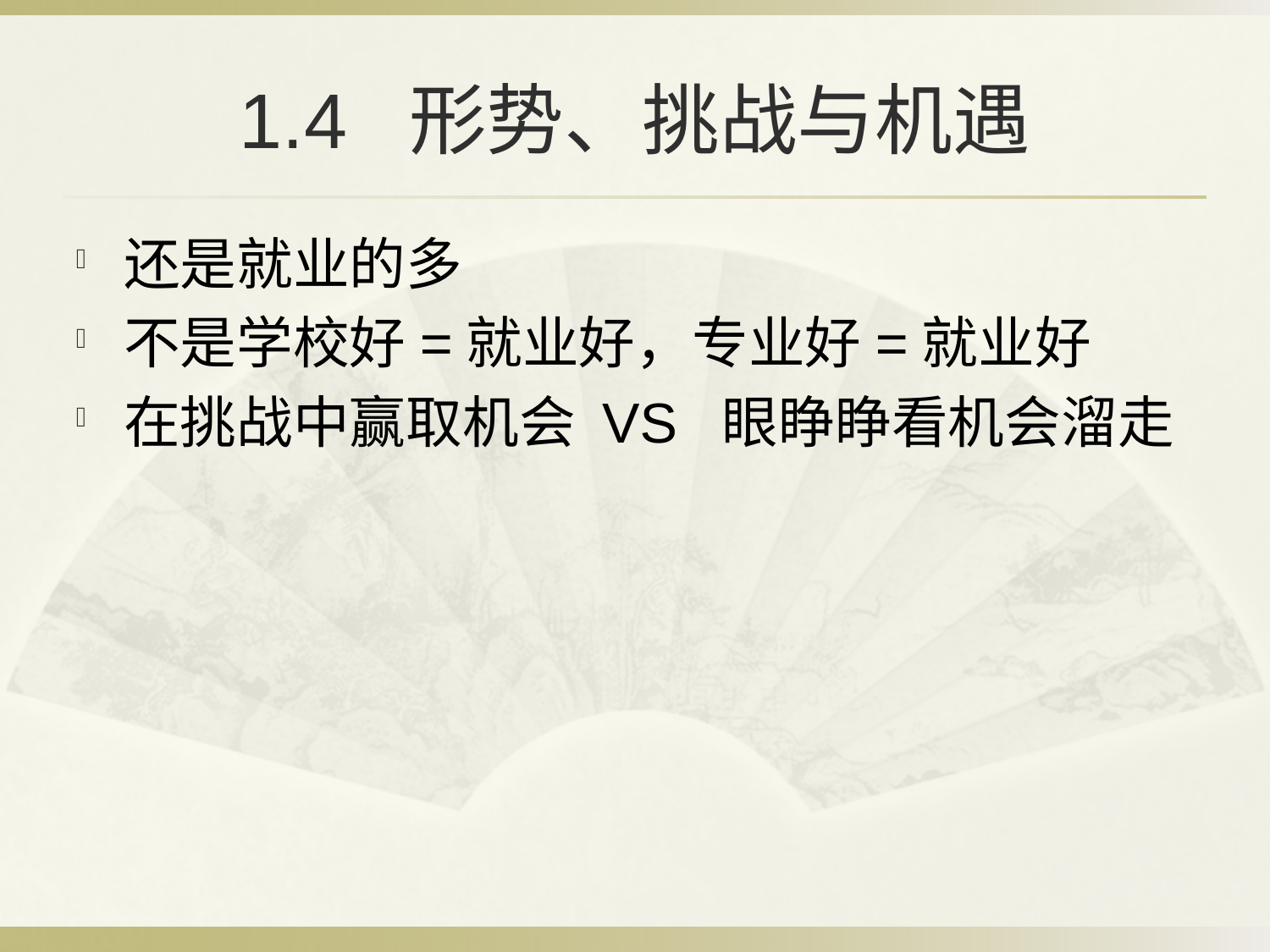

# 1.4  形势、挑战与机遇
还是就业的多
不是学校好=就业好，专业好=就业好
在挑战中赢取机会 VS  眼睁睁看机会溜走